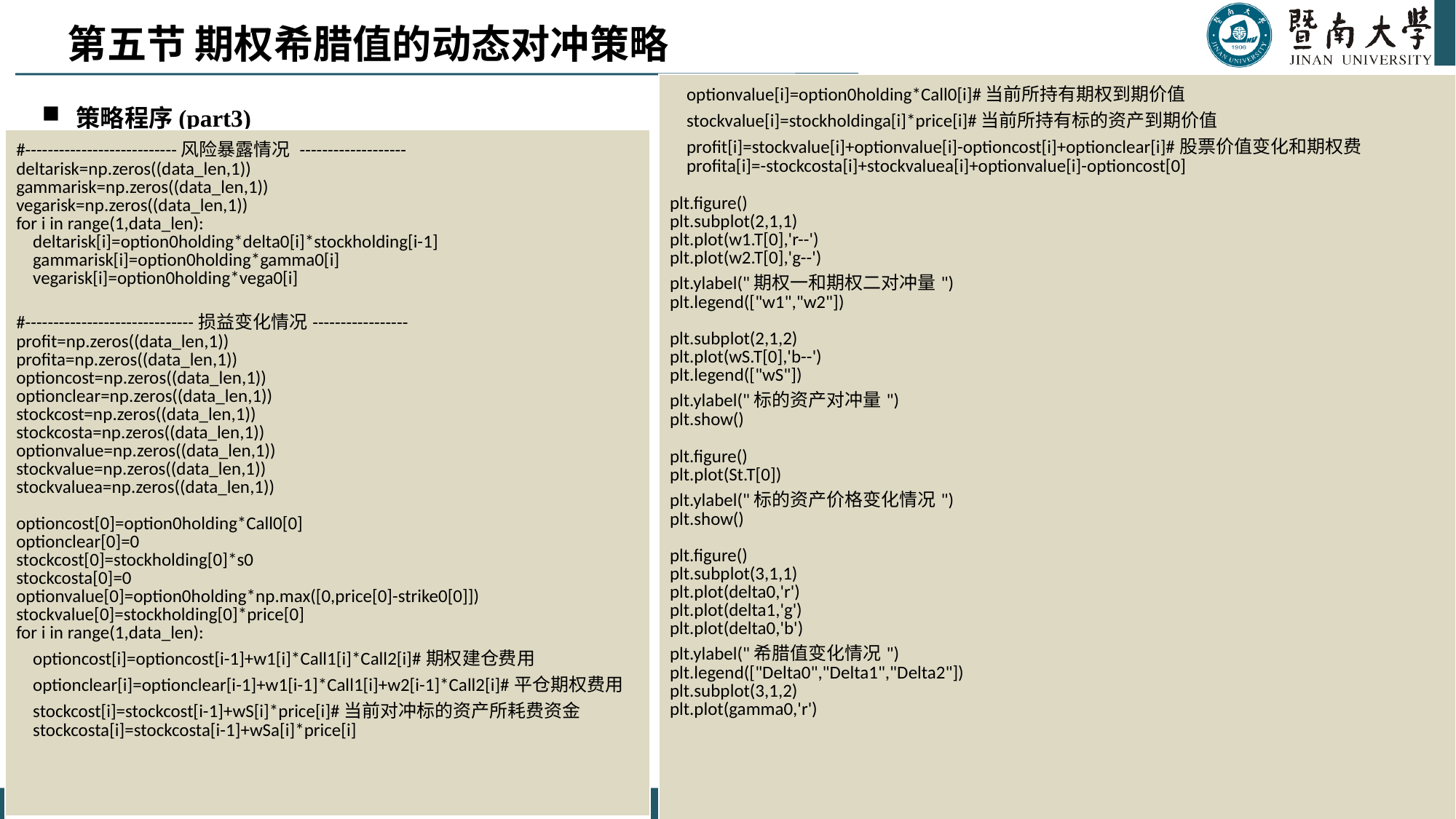

第五节 期权希腊值的动态对冲策略
| optionvalue[i]=option0holding\*Call0[i]#当前所持有期权到期价值 stockvalue[i]=stockholdinga[i]\*price[i]#当前所持有标的资产到期价值 profit[i]=stockvalue[i]+optionvalue[i]-optioncost[i]+optionclear[i]#股票价值变化和期权费 profita[i]=-stockcosta[i]+stockvaluea[i]+optionvalue[i]-optioncost[0] plt.figure() plt.subplot(2,1,1) plt.plot(w1.T[0],'r--') plt.plot(w2.T[0],'g--') plt.ylabel("期权一和期权二对冲量") plt.legend(["w1","w2"]) plt.subplot(2,1,2) plt.plot(wS.T[0],'b--') plt.legend(["wS"]) plt.ylabel("标的资产对冲量") plt.show() plt.figure() plt.plot(St.T[0]) plt.ylabel("标的资产价格变化情况") plt.show() plt.figure() plt.subplot(3,1,1) plt.plot(delta0,'r') plt.plot(delta1,'g') plt.plot(delta0,'b') plt.ylabel("希腊值变化情况") plt.legend(["Delta0","Delta1","Delta2"]) plt.subplot(3,1,2) plt.plot(gamma0,'r') |
| --- |
策略程序(part3)

| #---------------------------风险暴露情况 ------------------- deltarisk=np.zeros((data\_len,1)) gammarisk=np.zeros((data\_len,1)) vegarisk=np.zeros((data\_len,1)) for i in range(1,data\_len): deltarisk[i]=option0holding\*delta0[i]\*stockholding[i-1] gammarisk[i]=option0holding\*gamma0[i] vegarisk[i]=option0holding\*vega0[i] #------------------------------损益变化情况----------------- profit=np.zeros((data\_len,1)) profita=np.zeros((data\_len,1)) optioncost=np.zeros((data\_len,1)) optionclear=np.zeros((data\_len,1)) stockcost=np.zeros((data\_len,1)) stockcosta=np.zeros((data\_len,1)) optionvalue=np.zeros((data\_len,1)) stockvalue=np.zeros((data\_len,1)) stockvaluea=np.zeros((data\_len,1)) optioncost[0]=option0holding\*Call0[0] optionclear[0]=0 stockcost[0]=stockholding[0]\*s0 stockcosta[0]=0 optionvalue[0]=option0holding\*np.max([0,price[0]-strike0[0]]) stockvalue[0]=stockholding[0]\*price[0] for i in range(1,data\_len): optioncost[i]=optioncost[i-1]+w1[i]\*Call1[i]\*Call2[i]#期权建仓费用 optionclear[i]=optionclear[i-1]+w1[i-1]\*Call1[i]+w2[i-1]\*Call2[i]#平仓期权费用 stockcost[i]=stockcost[i-1]+wS[i]\*price[i]#当前对冲标的资产所耗费资金 stockcosta[i]=stockcosta[i-1]+wSa[i]\*price[i] |
| --- |